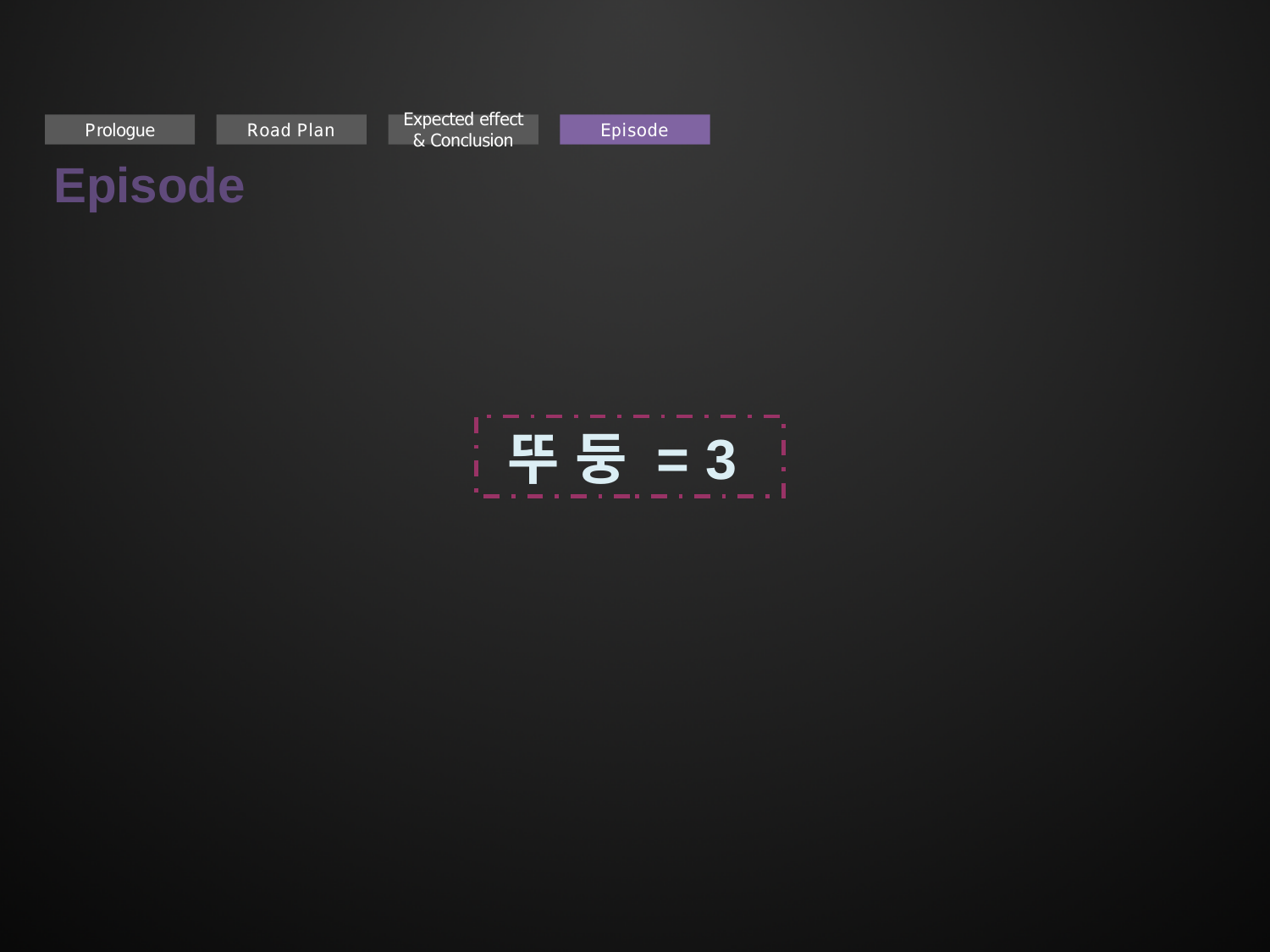

Prologue
Road Plan
Expected effect & Conclusion
Episode
Episode

뚜 둥 = 3